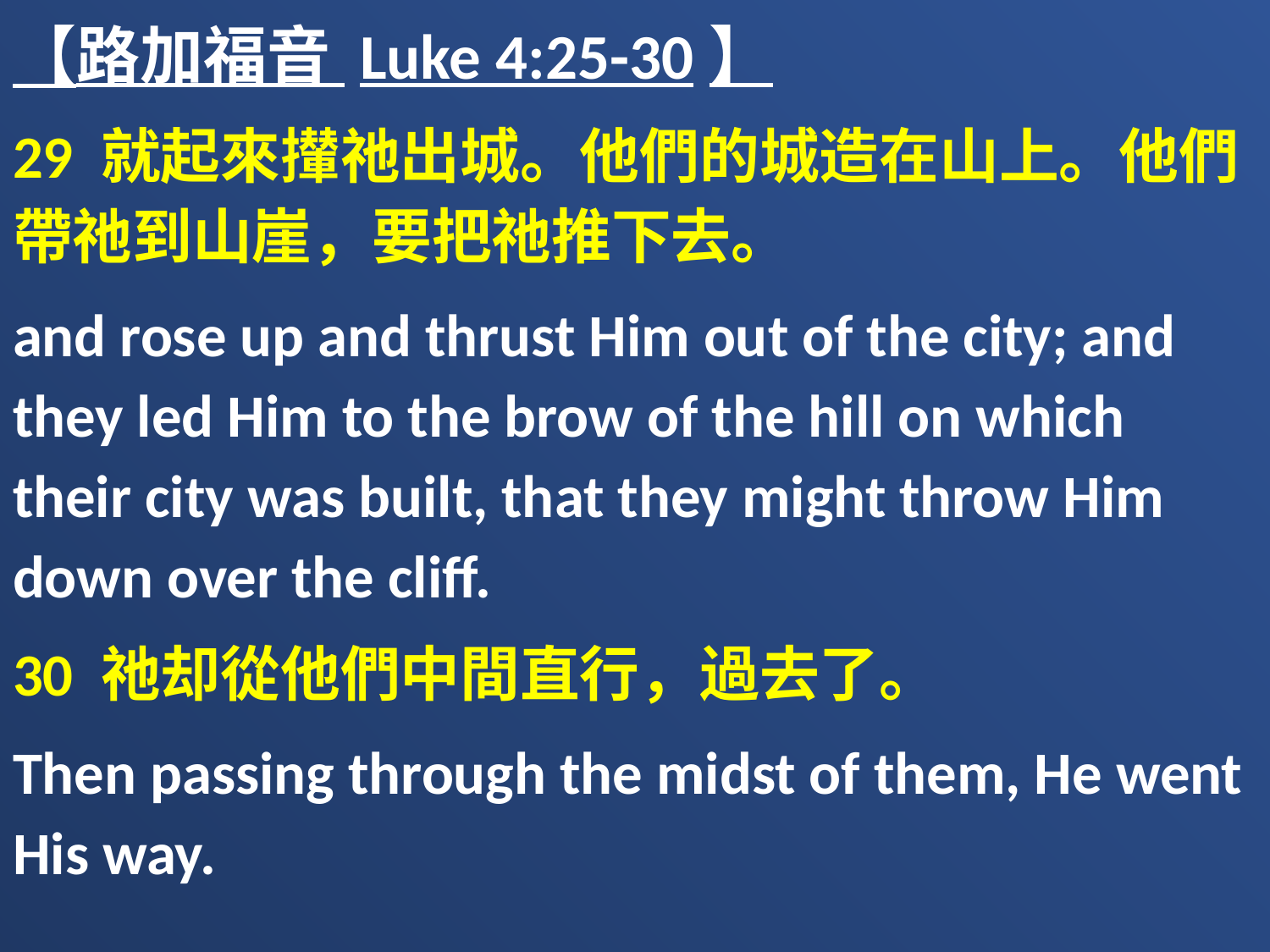

【路加福音 Luke 4:25-30】
29 就起來攆祂出城。他們的城造在山上。他們帶祂到山崖，要把祂推下去。
and rose up and thrust Him out of the city; and they led Him to the brow of the hill on which their city was built, that they might throw Him down over the cliff.
30 祂却從他們中間直行，過去了。
Then passing through the midst of them, He went His way.